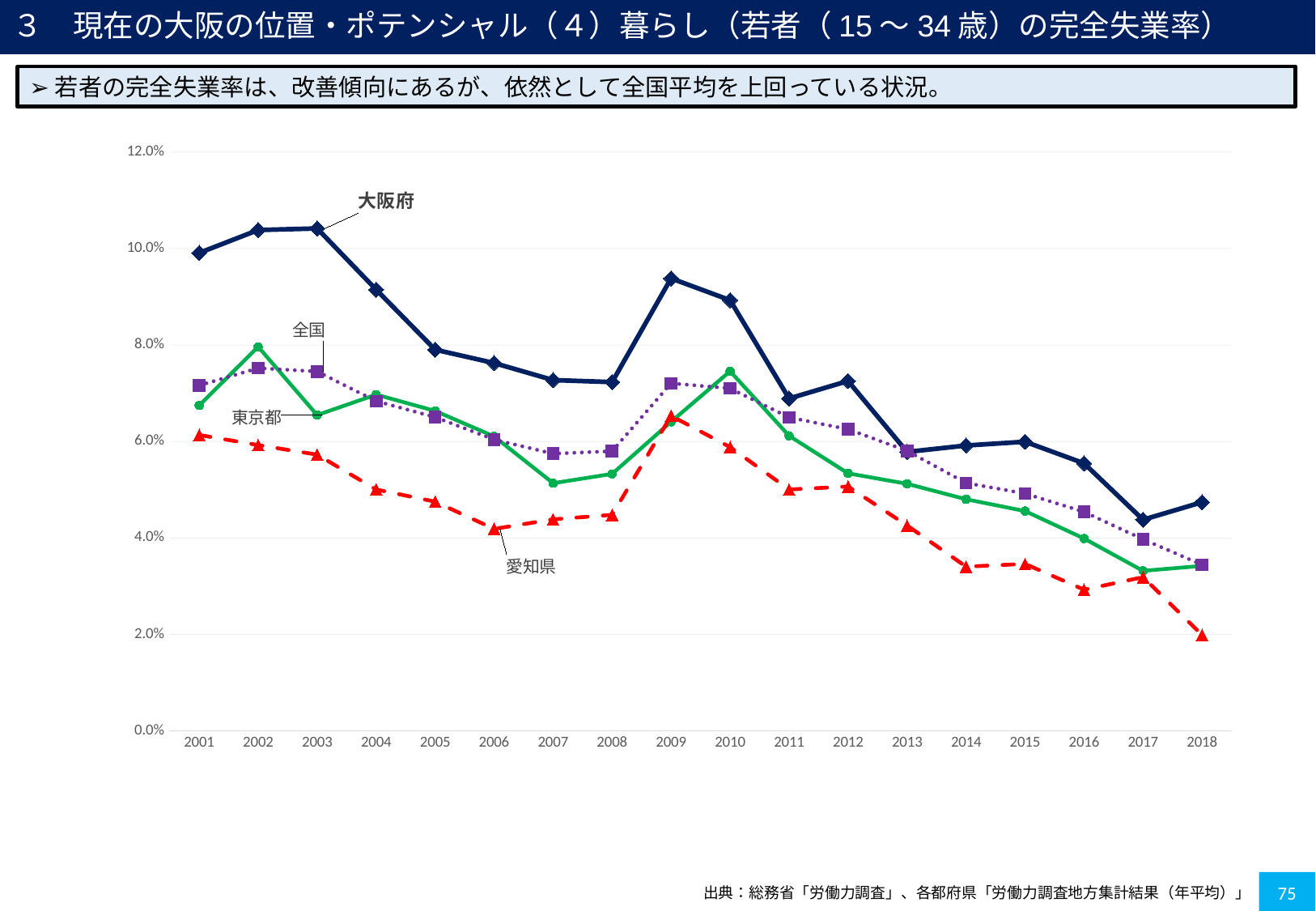

３　現在の大阪の位置・ポテンシャル（４）暮らし（若者（15〜34歳）の完全失業率）
➢若者の完全失業率は、改善傾向にあるが、依然として全国平均を上回っている状況。

### Chart

| Category | 大阪 | 東京 | 愛知 | 全国
 |
|---|---|---|---|---|
| 2001 | 0.09909365558912386 | 0.06745863385659737 | 0.06134094151212553 | 0.07161687170474516 |
| 2002 | 0.10384153661464586 | 0.07963839862247095 | 0.0592538405267008 | 0.07520143240823635 |
| 2003 | 0.10416666666666667 | 0.06546854942233633 | 0.05726872246696035 | 0.0745115856428896 |
| 2004 | 0.09148665819567979 | 0.06972715461238631 | 0.05003734129947722 | 0.06836027713625865 |
| 2005 | 0.0790333115610712 | 0.06633574007220217 | 0.04751131221719457 | 0.06504445484323819 |
| 2006 | 0.07625418060200669 | 0.06104380242311277 | 0.04185692541856925 | 0.06038991916310033 |
| 2007 | 0.07272727272727272 | 0.051347881899871634 | 0.04384615384615385 | 0.057465618860510805 |
| 2008 | 0.07230657989877079 | 0.05326981377219576 | 0.04477611940298507 | 0.05799293998991427 |
| 2009 | 0.09381980640357408 | 0.06407942238267147 | 0.06532258064516129 | 0.0720580611715915 |
| 2010 | 0.08929946112394149 | 0.07455731593662628 | 0.058823529411764705 | 0.07100907634810465 |
| 2011 | 0.06890894175553733 | 0.061170212765957445 | 0.05004314063848145 | 0.06497797356828194 |
| 2012 | 0.07253463732681337 | 0.05339366515837104 | 0.050655021834061134 | 0.06253521126760564 |
| 2013 | 0.05783132530120482 | 0.05122393472348141 | 0.04257167680278019 | 0.05805350028457598 |
| 2014 | 0.05915721231766612 | 0.04800358905338717 | 0.034031413612565446 | 0.05138568129330254 |
| 2015 | 0.05995004163197336 | 0.04555705908885882 | 0.03460514640638864 | 0.0492091388400703 |
| 2016 | 0.05546492659053834 | 0.03986135181975736 | 0.02925531914893617 | 0.04537521815008726 |
| 2017 | 0.04376012965964344 | 0.03316106804478897 | 0.03185840707964602 | 0.0397196261682243 |
| 2018 | 0.04739336492890995 | 0.03419516263552961 | 0.019878997407087293 | 0.03442340791738382 |
75
出典：総務省「労働力調査」、各都府県「労働力調査地方集計結果（年平均）」